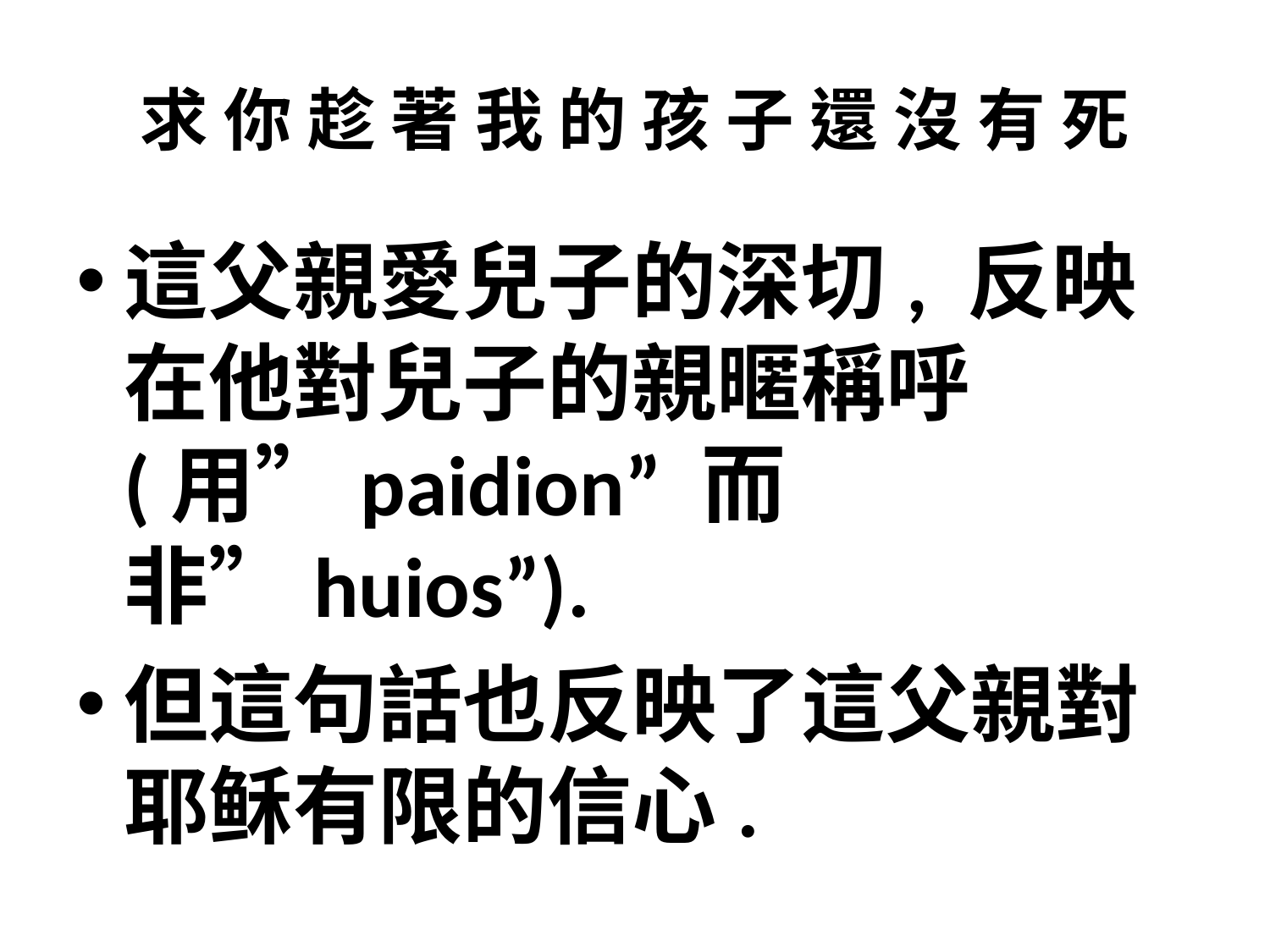

# 求 你 趁 著 我 的 孩 子 還 沒 有 死
這父親愛兒子的深切, 反映在他對兒子的親暱稱呼 (用”paidion” 而非”huios”).
但這句話也反映了這父親對耶稣有限的信心.